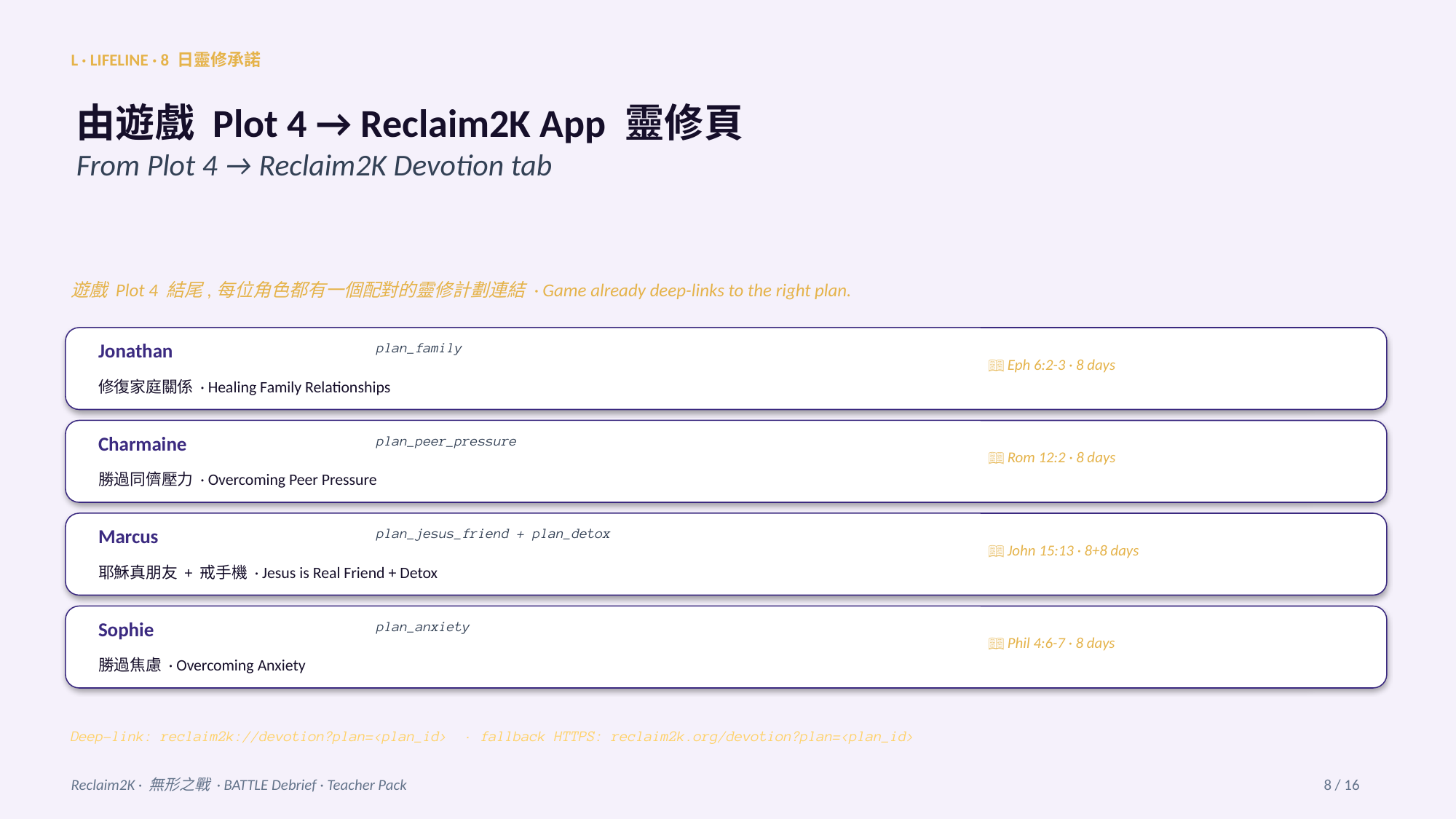

L · LIFELINE · 8 日靈修承諾
由遊戲 Plot 4 → Reclaim2K App 靈修頁
From Plot 4 → Reclaim2K Devotion tab
遊戲 Plot 4 結尾,每位角色都有一個配對的靈修計劃連結 · Game already deep-links to the right plan.

Jonathan
plan_family
📖 Eph 6:2-3 · 8 days
修復家庭關係 · Healing Family Relationships

Charmaine
plan_peer_pressure
📖 Rom 12:2 · 8 days
勝過同儕壓力 · Overcoming Peer Pressure

Marcus
plan_jesus_friend + plan_detox
📖 John 15:13 · 8+8 days
耶穌真朋友 + 戒手機 · Jesus is Real Friend + Detox

Sophie
plan_anxiety
📖 Phil 4:6-7 · 8 days
勝過焦慮 · Overcoming Anxiety
Deep-link: reclaim2k://devotion?plan=<plan_id>  · fallback HTTPS: reclaim2k.org/devotion?plan=<plan_id>
Reclaim2K · 無形之戰 · BATTLE Debrief · Teacher Pack
8 / 16